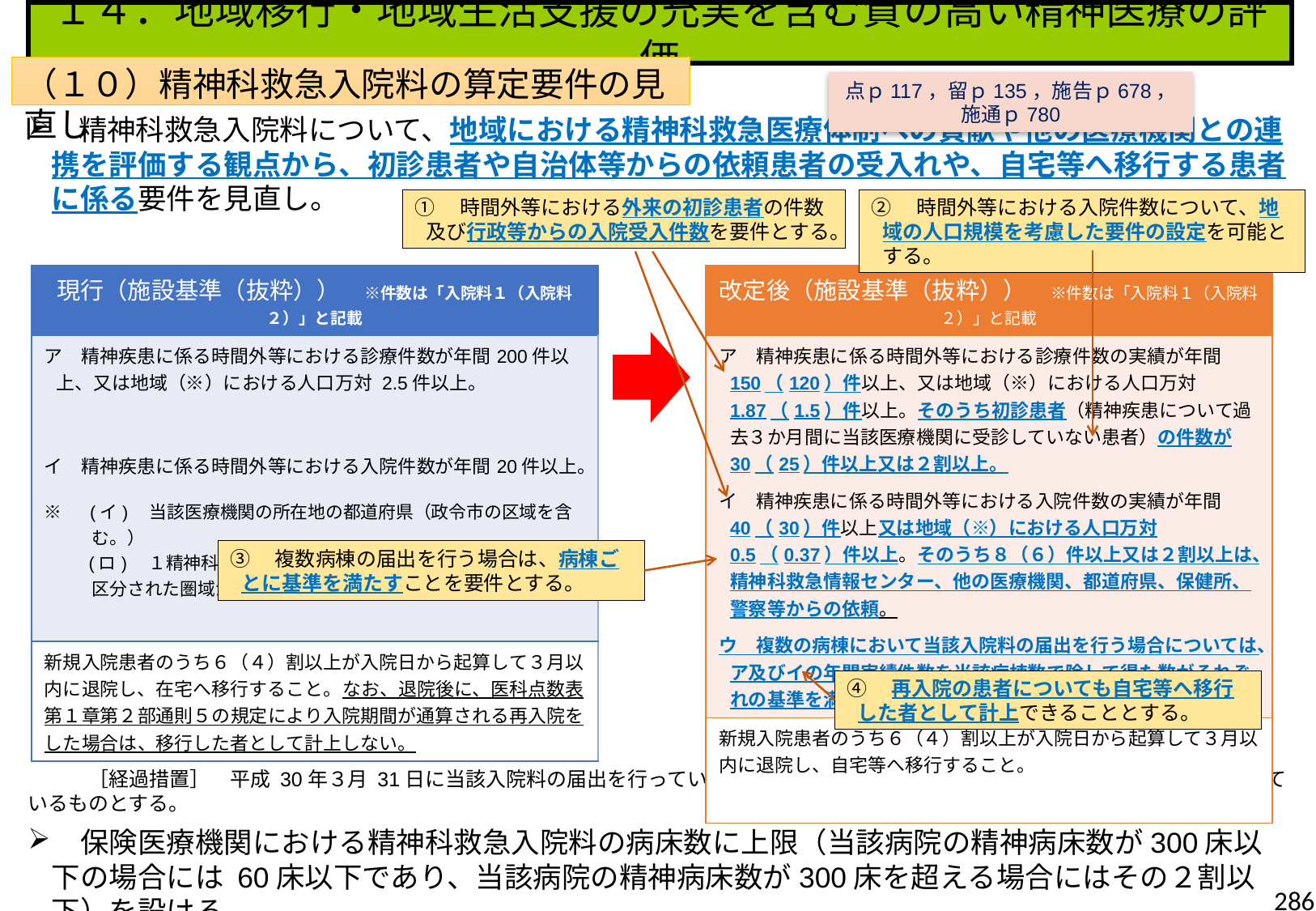

１４．地域移行・地域生活支援の充実を含む質の高い精神医療の評価
（１０）精神科救急入院料の算定要件の見直し
点ｐ117，留ｐ135，施告ｐ678，施通ｐ780
　精神科救急入院料について、地域における精神科救急医療体制への貢献や他の医療機関との連携を評価する観点から、初診患者や自治体等からの依頼患者の受入れや、自宅等へ移行する患者に係る要件を見直し。

　　　［経過措置］　平成 30年３月 31日に当該入院料の届出を行っている場合、平成 31年３月 31日までの間、上記の基準を満たしているものとする。
　保険医療機関における精神科救急入院料の病床数に上限（当該病院の精神病床数が300床以下の場合には 60床以下であり、当該病院の精神病床数が300床を超える場合にはその２割以下）を設ける。
　　　［経過措置］　平成 30年３月 31日に現に当該基準を超えて病床を有する場合、当該時点で現に届け出ている病床数を維持することができる。
①　時間外等における外来の初診患者の件数及び行政等からの入院受入件数を要件とする。
②　時間外等における入院件数について、地域の人口規模を考慮した要件の設定を可能とする。
| 現行（施設基準（抜粋））　※件数は「入院料１（入院料２）」と記載 |
| --- |
| ア　精神疾患に係る時間外等における診療件数が年間200件以上、又は地域（※）における人口万対 2.5件以上。 イ　精神疾患に係る時間外等における入院件数が年間20件以上。 ※　(イ)　当該医療機関の所在地の都道府県（政令市の区域を含む。） 　　 (ロ)　１精神科救急医療圏と１基幹病院が対となって明確に区分された圏域がある場合は、当該圏域 |
| 新規入院患者のうち６（４）割以上が入院日から起算して３月以内に退院し、在宅へ移行すること。なお、退院後に、医科点数表第１章第２部通則５の規定により入院期間が通算される再入院をした場合は、移行した者として計上しない。 |
| 改定後（施設基準（抜粋））　※件数は「入院料１（入院料２）」と記載 |
| --- |
| ア　精神疾患に係る時間外等における診療件数の実績が年間150（120）件以上、又は地域（※）における人口万対 1.87（1.5）件以上。そのうち初診患者（精神疾患について過去３か月間に当該医療機関に受診していない患者）の件数が 30（25）件以上又は２割以上。 イ　精神疾患に係る時間外等における入院件数の実績が年間40（30）件以上又は地域（※）における人口万対0.5（0.37）件以上。そのうち８（６）件以上又は２割以上は、精神科救急情報センター、他の医療機関、都道府県、保健所、警察等からの依頼。 ウ　複数の病棟において当該入院料の届出を行う場合については、ア及びイの年間実績件数を当該病棟数で除して得た数がそれぞれの基準を満たす。 |
| 新規入院患者のうち６（４）割以上が入院日から起算して３月以内に退院し、自宅等へ移行すること。 |

③　複数病棟の届出を行う場合は、病棟ごとに基準を満たすことを要件とする。
④　再入院の患者についても自宅等へ移行した者として計上できることとする。
286